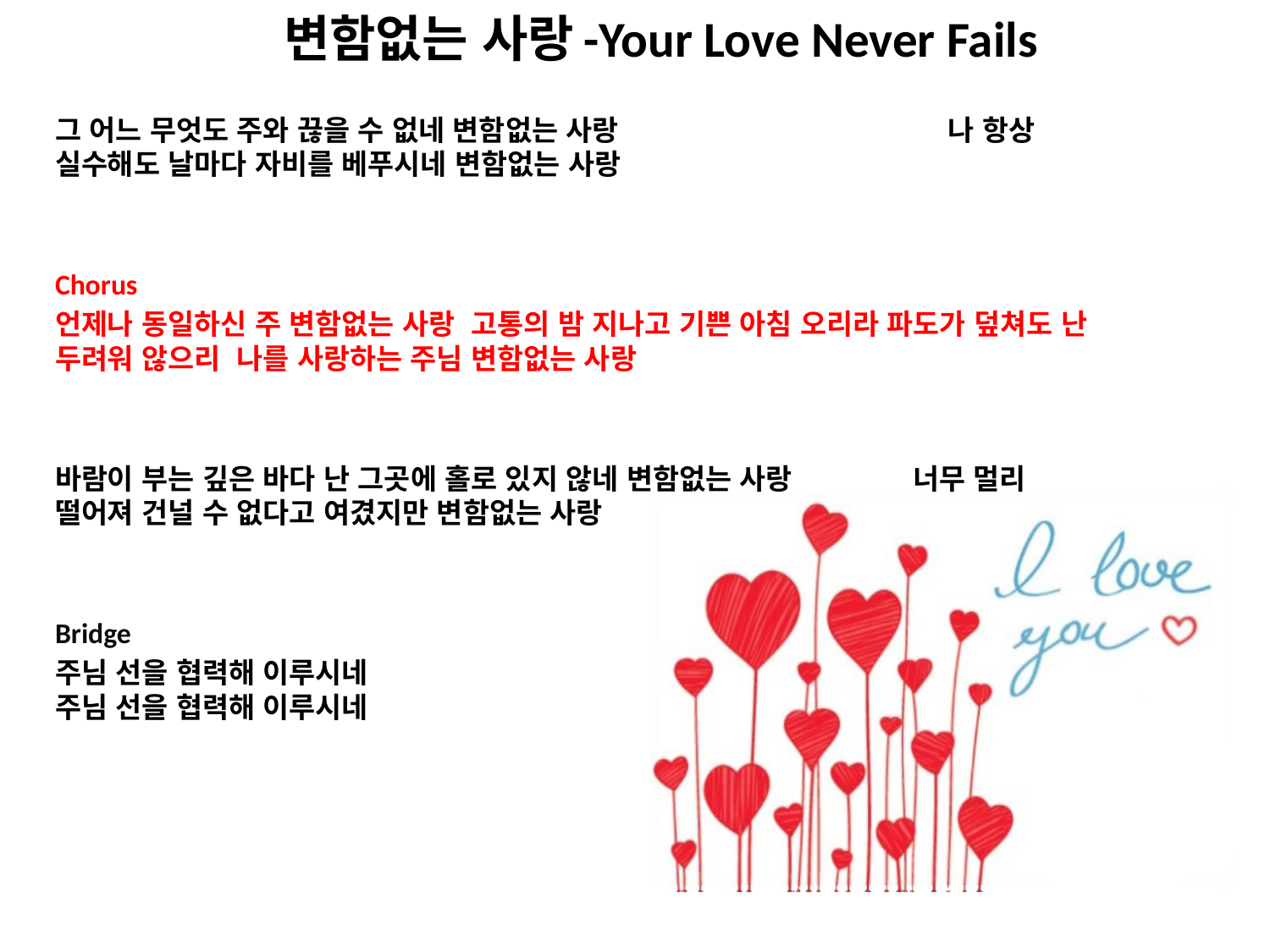

# 변함없는 사랑-Your Love Never Fails
그 어느 무엇도 주와 끊을 수 없네 변함없는 사랑                                         나 항상 실수해도 날마다 자비를 베푸시네 변함없는 사랑

Chorus
언제나 동일하신 주 변함없는 사랑  고통의 밤 지나고 기쁜 아침 오리라 파도가 덮쳐도 난 두려워 않으리  나를 사랑하는 주님 변함없는 사랑

바람이 부는 깊은 바다 난 그곳에 홀로 있지 않네 변함없는 사랑               너무 멀리 떨어져 건널 수 없다고 여겼지만 변함없는 사랑

Bridge
주님 선을 협력해 이루시네                                                                                      주님 선을 협력해 이루시네